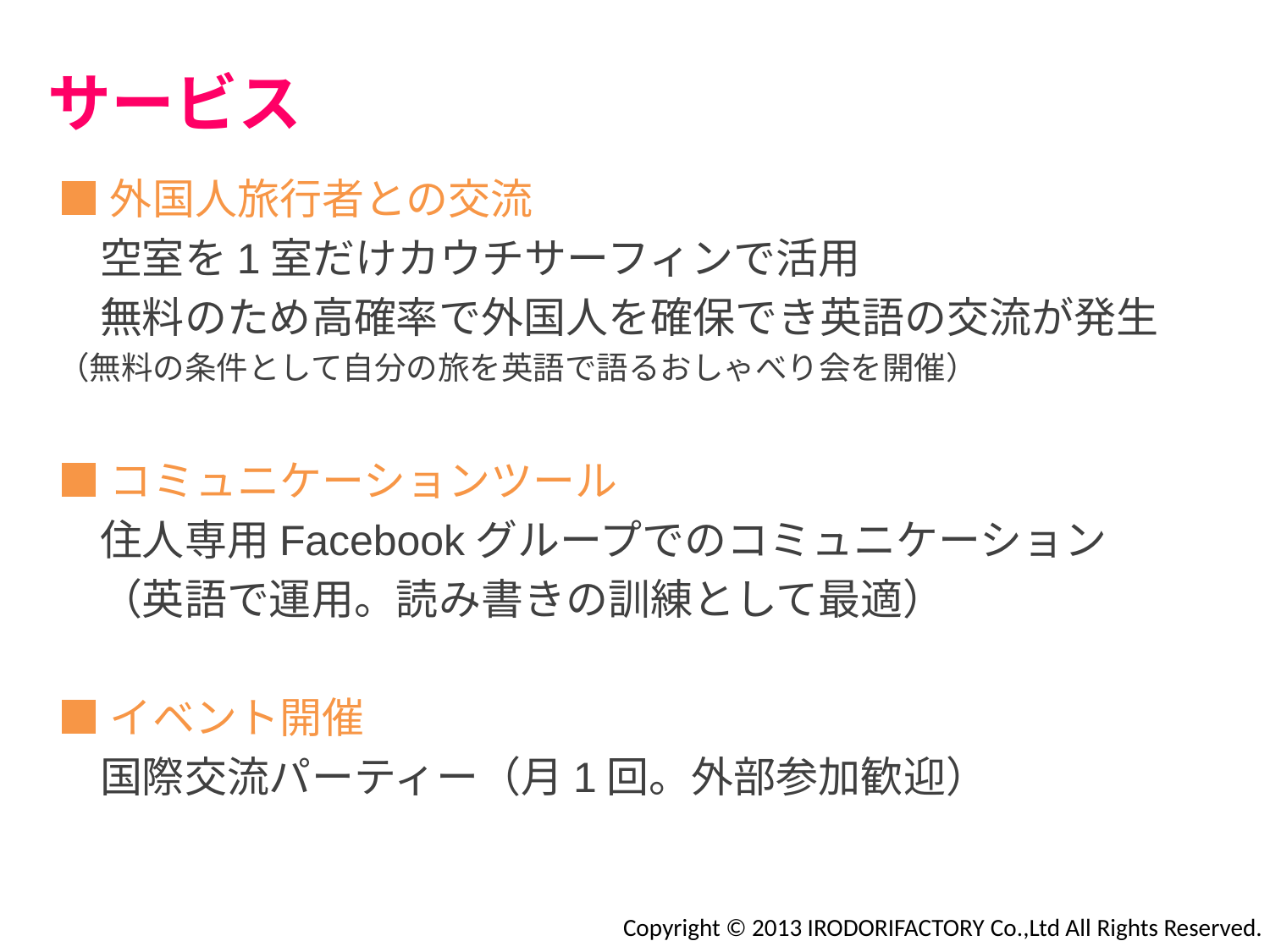

# サービス
■外国人旅行者との交流
　空室を1室だけカウチサーフィンで活用
　無料のため高確率で外国人を確保でき英語の交流が発生
（無料の条件として自分の旅を英語で語るおしゃべり会を開催）

■コミュニケーションツール
　住人専用Facebookグループでのコミュニケーション
　（英語で運用。読み書きの訓練として最適）

■イベント開催
　国際交流パーティー（月1回。外部参加歓迎）
Copyright © 2013 IRODORIFACTORY Co.,Ltd All Rights Reserved.